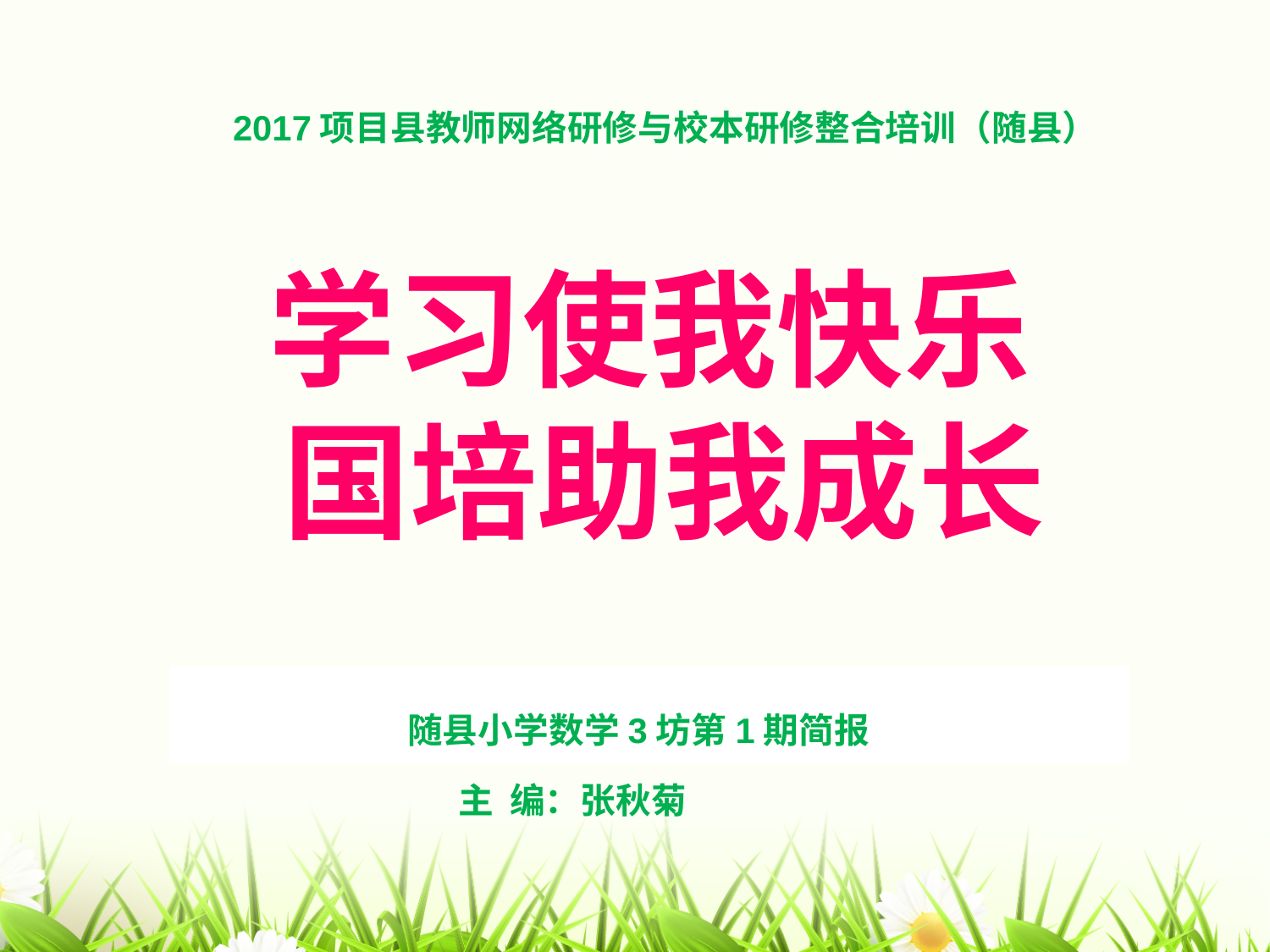

2017项目县教师网络研修与校本研修整合培训（随县）
学习使我快乐
国培助我成长
              随县小学数学3坊第1期简报
    主  编：张秋菊